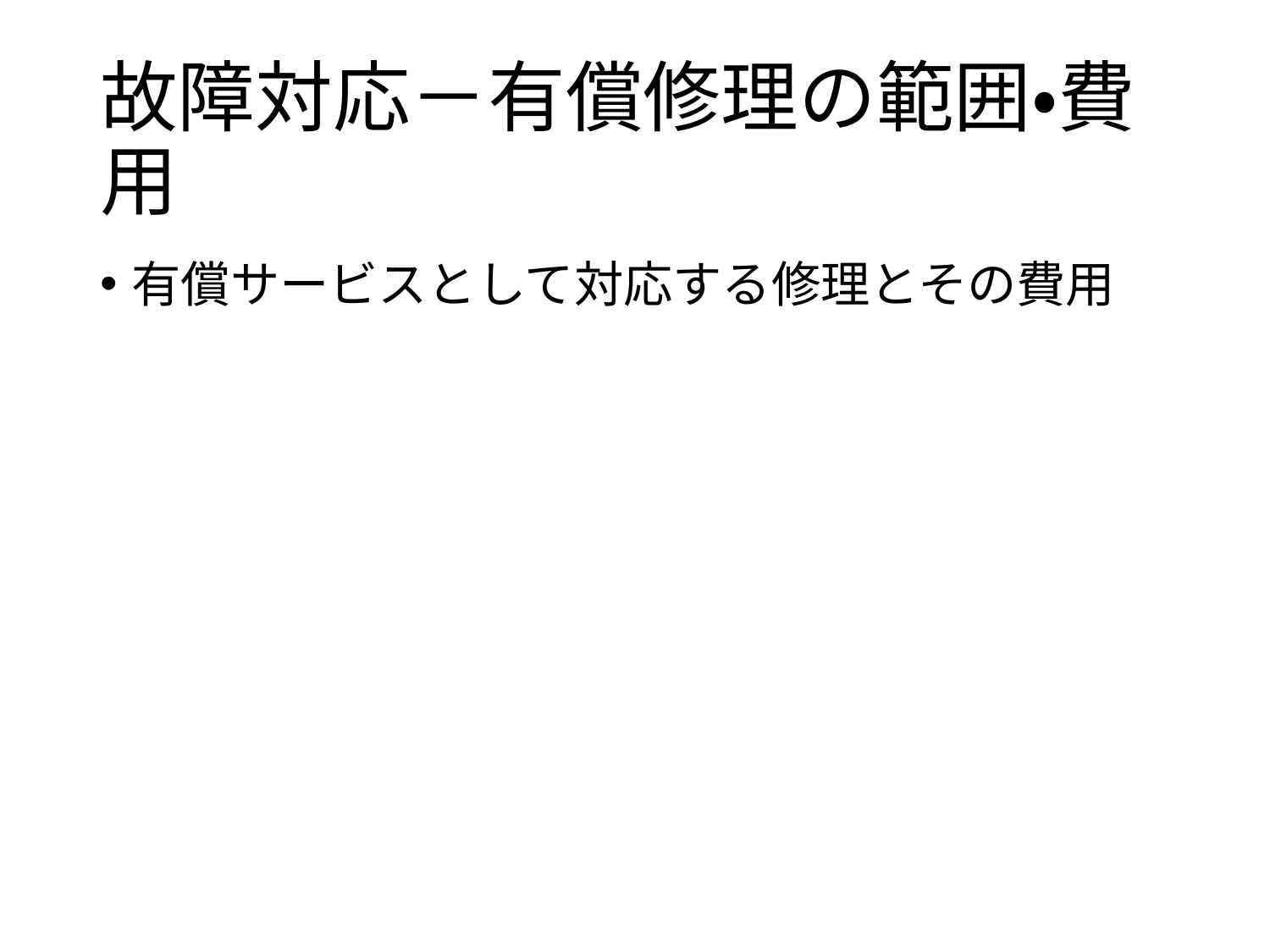

# 故障対応－有償修理の範囲・費用
有償サービスとして対応する修理とその費用